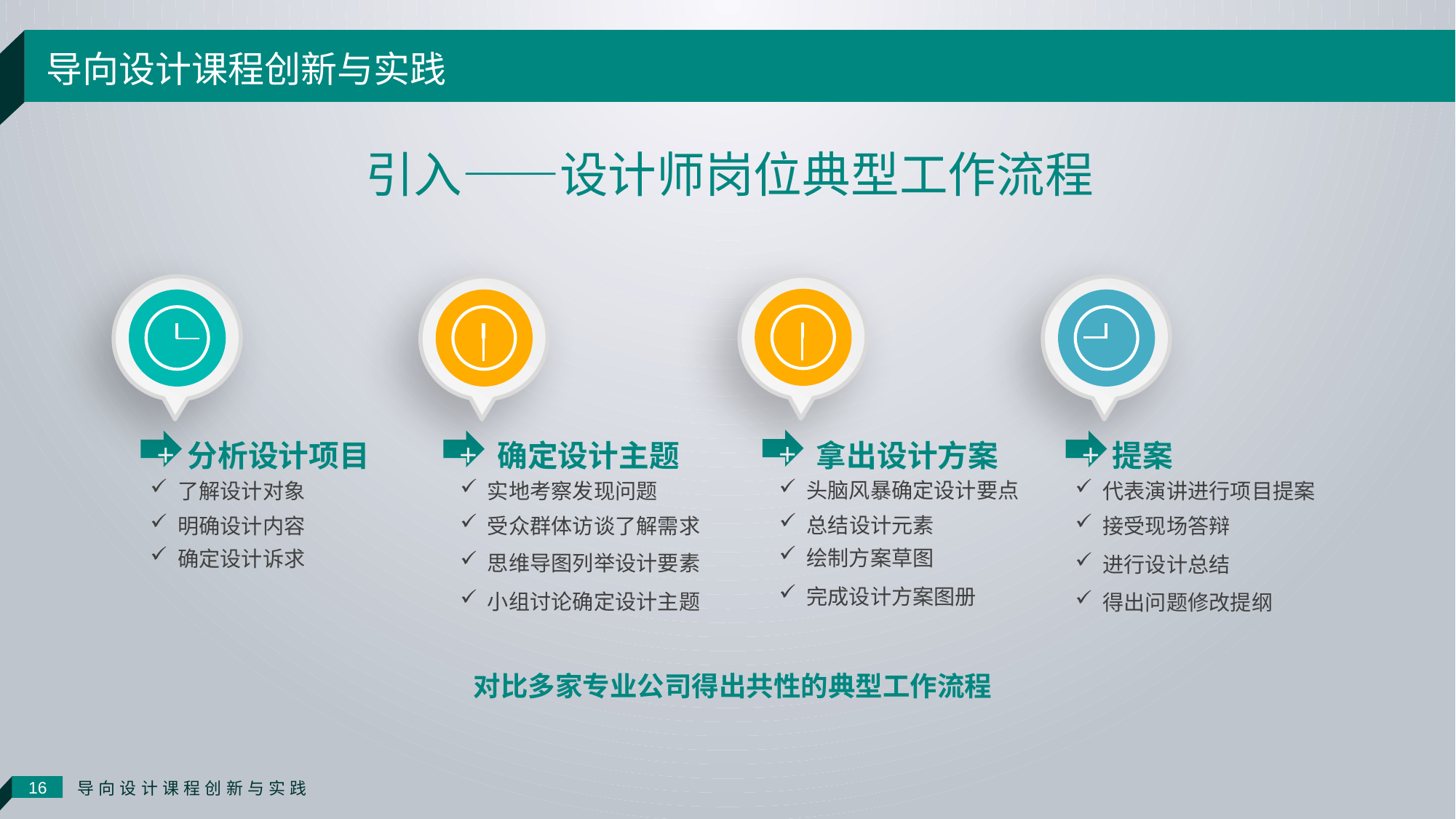

16

导向设计课程创新与实践
引入——设计师岗位典型工作流程

+

+

+

+

拿出设计方案
确定设计主题
分析设计项目
提案
 头脑风暴确定设计要点
 了解设计对象
 代表演讲进行项目提案
 实地考察发现问题
 总结设计元素
 受众群体访谈了解需求
 明确设计内容
 接受现场答辩
 进行设计总结
 得出问题修改提纲
 绘制方案草图
 完成设计方案图册
 确定设计诉求
 思维导图列举设计要素
 小组讨论确定设计主题

对比多家专业公司得出共性的典型工作流程
导向设计课程创新与实践